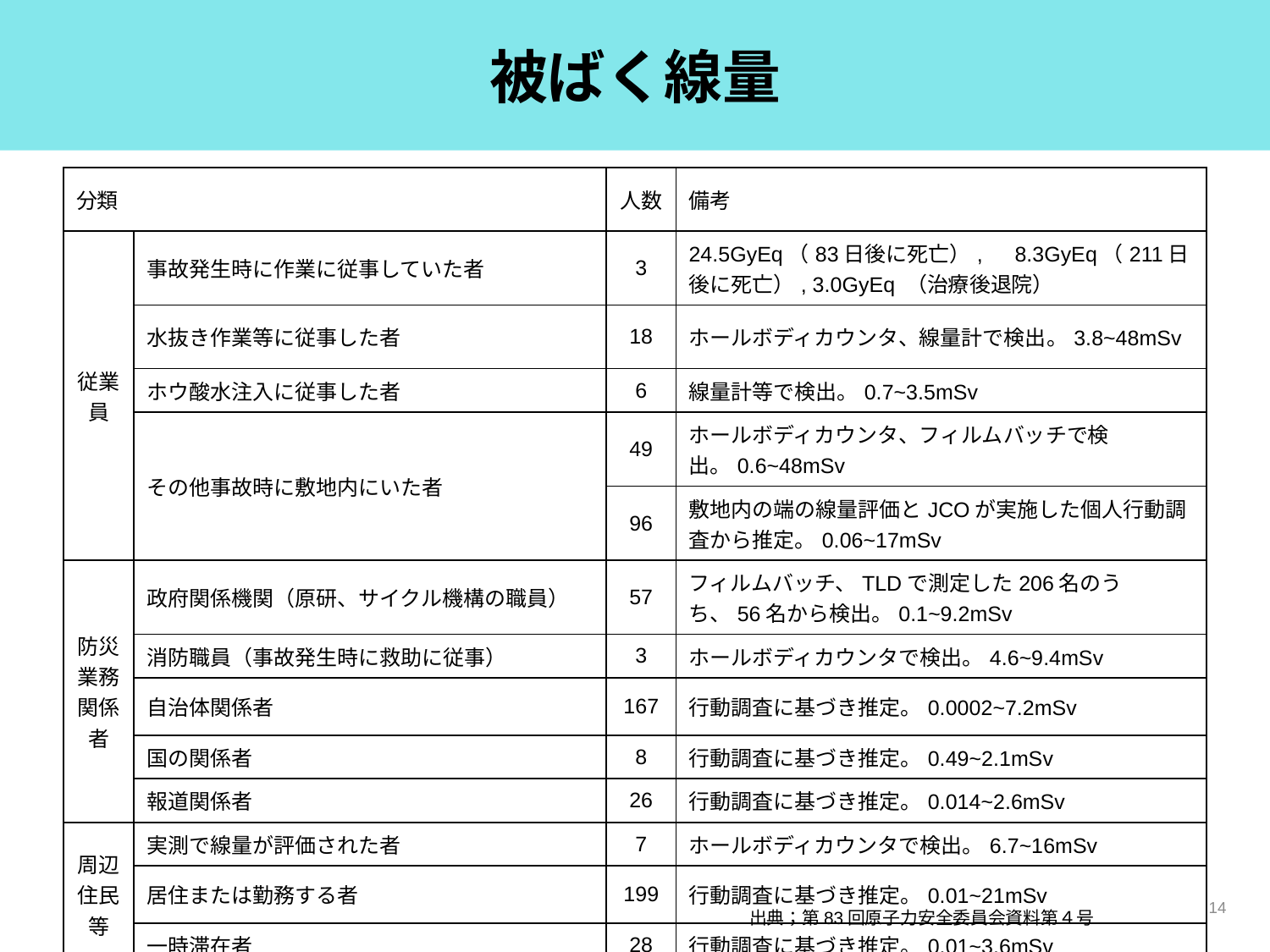

# 被ばく線量
| 分類 |  | 人数 | 備考 |
| --- | --- | --- | --- |
| 従業員 | 事故発生時に作業に従事していた者 | 3 | 24.5GyEq（83日後に死亡）,　8.3GyEq（211日後に死亡）, 3.0GyEq （治療後退院） |
|  | 水抜き作業等に従事した者 | 18 | ホールボディカウンタ、線量計で検出。3.8~48mSv |
|  | ホウ酸水注入に従事した者 | 6 | 線量計等で検出。0.7~3.5mSv |
|  | その他事故時に敷地内にいた者 | 49 | ホールボディカウンタ、フィルムバッチで検出。0.6~48mSv |
|  |  | 96 | 敷地内の端の線量評価とJCOが実施した個人行動調査から推定。0.06~17mSv |
| 防災業務関係者 | 政府関係機関（原研、サイクル機構の職員） | 57 | フィルムバッチ、TLDで測定した206名のうち、56名から検出。0.1~9.2mSv |
|  | 消防職員（事故発生時に救助に従事） | 3 | ホールボディカウンタで検出。4.6~9.4mSv |
|  | 自治体関係者 | 167 | 行動調査に基づき推定。0.0002~7.2mSv |
|  | 国の関係者 | 8 | 行動調査に基づき推定。0.49~2.1mSv |
|  | 報道関係者 | 26 | 行動調査に基づき推定。0.014~2.6mSv |
| 周辺住民等 | 実測で線量が評価された者 | 7 | ホールボディカウンタで検出。6.7~16mSv |
|  | 居住または勤務する者 | 199 | 行動調査に基づき推定。0.01~21mSv |
|  | 一時滞在者 | 28 | 行動調査に基づき推定。0.01~3.6mSv |
14
出典；第83回原子力安全委員会資料第４号